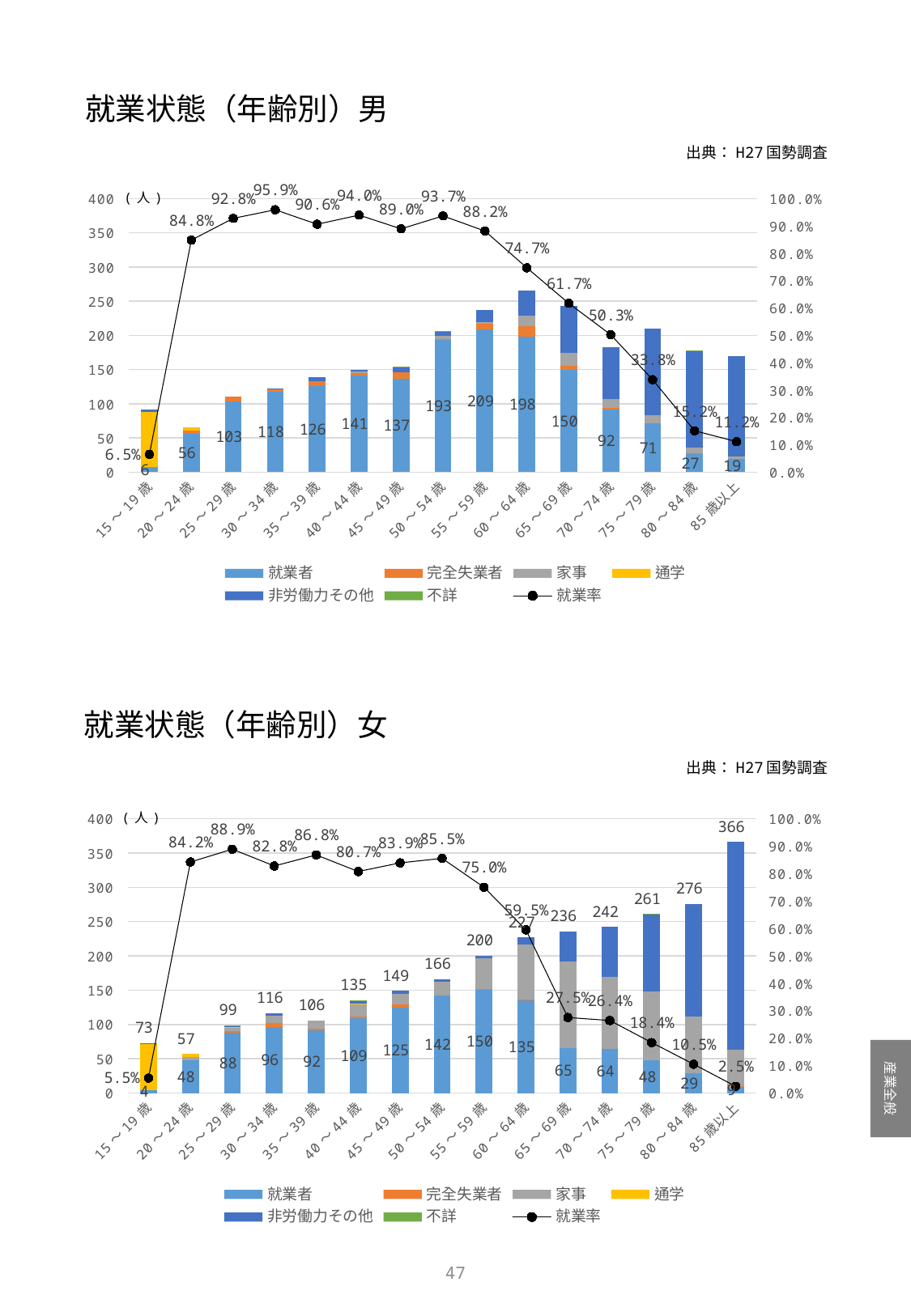

# 就業状態（年齢別）男
出典：H27国勢調査

### Chart

| Category | 就業者 | 完全失業者 | 家事 | 通学 | 非労働力その他 | 不詳 | 計 | 就業率 |
|---|---|---|---|---|---|---|---|---|
| 15～19歳 | 6.0 | 2.0 | 0.0 | 80.0 | 4.0 | 0.0 | 92.0 | 0.06521739130434782 |
| 20～24歳 | 56.0 | 5.0 | 0.0 | 5.0 | 0.0 | 0.0 | 66.0 | 0.8484848484848485 |
| 25～29歳 | 103.0 | 8.0 | 0.0 | 0.0 | 0.0 | 0.0 | 111.0 | 0.9279279279279279 |
| 30～34歳 | 118.0 | 3.0 | 0.0 | 0.0 | 2.0 | 0.0 | 123.0 | 0.959349593495935 |
| 35～39歳 | 126.0 | 7.0 | 0.0 | 0.0 | 6.0 | 0.0 | 139.0 | 0.9064748201438849 |
| 40～44歳 | 141.0 | 4.0 | 2.0 | 0.0 | 3.0 | 0.0 | 150.0 | 0.94 |
| 45～49歳 | 137.0 | 9.0 | 0.0 | 0.0 | 7.0 | 1.0 | 154.0 | 0.8896103896103896 |
| 50～54歳 | 193.0 | 2.0 | 4.0 | 0.0 | 6.0 | 1.0 | 206.0 | 0.9368932038834952 |
| 55～59歳 | 209.0 | 8.0 | 2.0 | 0.0 | 18.0 | 0.0 | 237.0 | 0.8818565400843882 |
| 60～64歳 | 198.0 | 15.0 | 16.0 | 0.0 | 36.0 | 0.0 | 265.0 | 0.7471698113207547 |
| 65～69歳 | 150.0 | 6.0 | 18.0 | 0.0 | 69.0 | 0.0 | 243.0 | 0.6172839506172839 |
| 70～74歳 | 92.0 | 2.0 | 13.0 | 0.0 | 76.0 | 0.0 | 183.0 | 0.5027322404371585 |
| 75～79歳 | 71.0 | 0.0 | 12.0 | 0.0 | 127.0 | 0.0 | 210.0 | 0.3380952380952381 |
| 80～84歳 | 27.0 | 1.0 | 8.0 | 0.0 | 141.0 | 1.0 | 178.0 | 0.15168539325842698 |
| 85歳以上 | 19.0 | 0.0 | 4.0 | 0.0 | 147.0 | 0.0 | 170.0 | 0.11176470588235295 |
就業状態（年齢別）女
出典：H27国勢調査

### Chart

| Category | 就業者 | 完全失業者 | 家事 | 通学 | 非労働力その他 | 不詳 | 計 | 就業率 |
|---|---|---|---|---|---|---|---|---|
| 15～19歳 | 4.0 | 0.0 | 0.0 | 67.0 | 2.0 | 0.0 | 73.0 | 0.0547945205479452 |
| 20～24歳 | 48.0 | 0.0 | 5.0 | 4.0 | 0.0 | 0.0 | 57.0 | 0.8421052631578947 |
| 25～29歳 | 88.0 | 2.0 | 5.0 | 1.0 | 2.0 | 1.0 | 99.0 | 0.8888888888888888 |
| 30～34歳 | 96.0 | 6.0 | 11.0 | 0.0 | 3.0 | 0.0 | 116.0 | 0.8275862068965517 |
| 35～39歳 | 92.0 | 2.0 | 12.0 | 0.0 | 0.0 | 0.0 | 106.0 | 0.8679245283018868 |
| 40～44歳 | 109.0 | 2.0 | 19.0 | 1.0 | 3.0 | 1.0 | 135.0 | 0.8074074074074075 |
| 45～49歳 | 125.0 | 4.0 | 16.0 | 0.0 | 4.0 | 0.0 | 149.0 | 0.8389261744966443 |
| 50～54歳 | 142.0 | 0.0 | 20.0 | 0.0 | 4.0 | 0.0 | 166.0 | 0.8554216867469879 |
| 55～59歳 | 150.0 | 2.0 | 44.0 | 0.0 | 4.0 | 0.0 | 200.0 | 0.75 |
| 60～64歳 | 135.0 | 1.0 | 80.0 | 0.0 | 11.0 | 0.0 | 227.0 | 0.5947136563876652 |
| 65～69歳 | 65.0 | 0.0 | 127.0 | 0.0 | 44.0 | 0.0 | 236.0 | 0.2754237288135593 |
| 70～74歳 | 64.0 | 0.0 | 105.0 | 0.0 | 73.0 | 0.0 | 242.0 | 0.2644628099173554 |
| 75～79歳 | 48.0 | 0.0 | 100.0 | 0.0 | 112.0 | 1.0 | 261.0 | 0.1839080459770115 |
| 80～84歳 | 29.0 | 0.0 | 82.0 | 0.0 | 165.0 | 0.0 | 276.0 | 0.10507246376811594 |
| 85歳以上 | 9.0 | 1.0 | 53.0 | 0.0 | 303.0 | 0.0 | 366.0 | 0.02459016393442623 |
産業全般
47